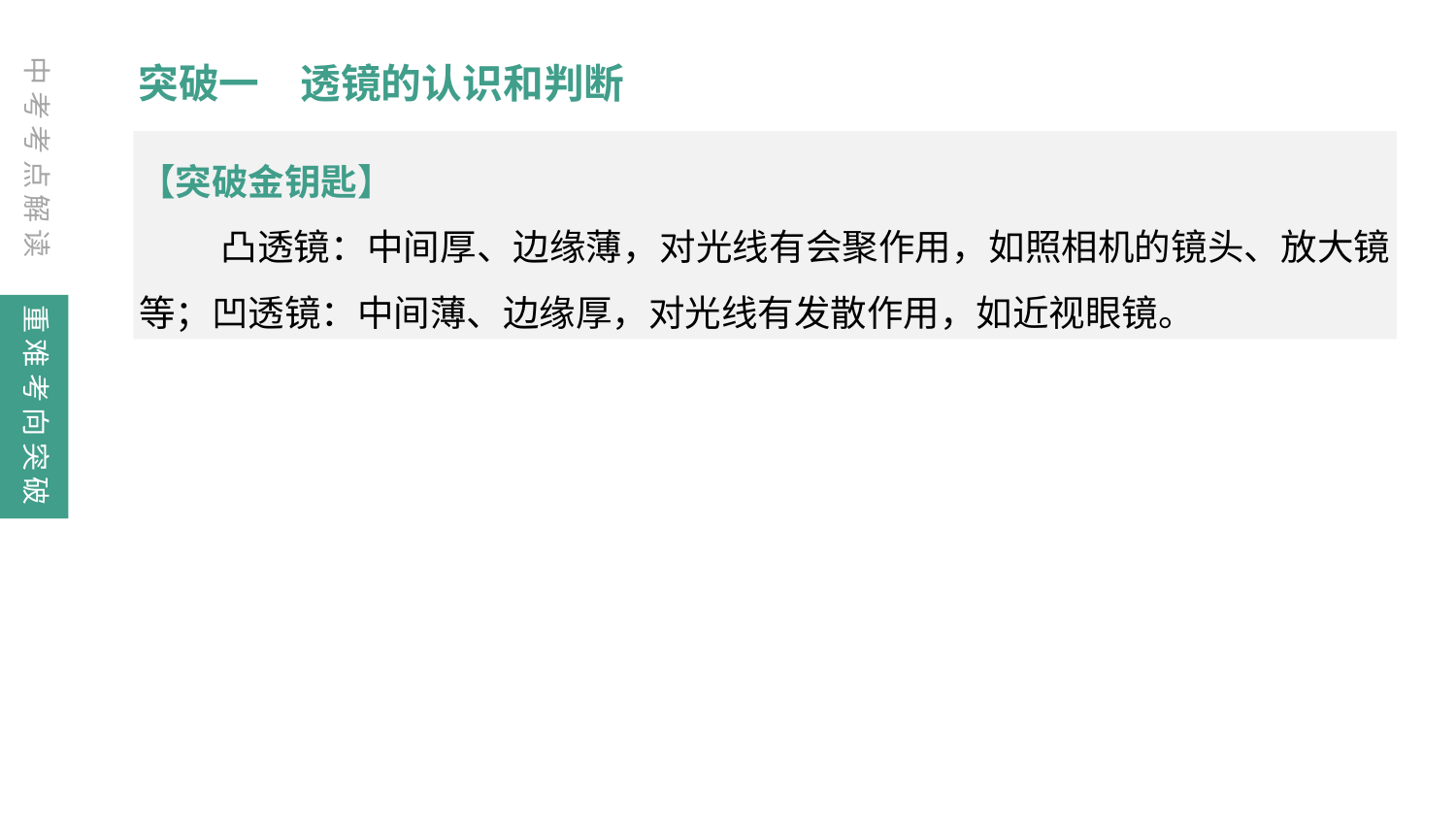

中考考点解读
突破一　透镜的认识和判断
【突破金钥匙】
　　 凸透镜：中间厚、边缘薄，对光线有会聚作用，如照相机的镜头、放大镜等；凹透镜：中间薄、边缘厚，对光线有发散作用，如近视眼镜。
重难考向突破